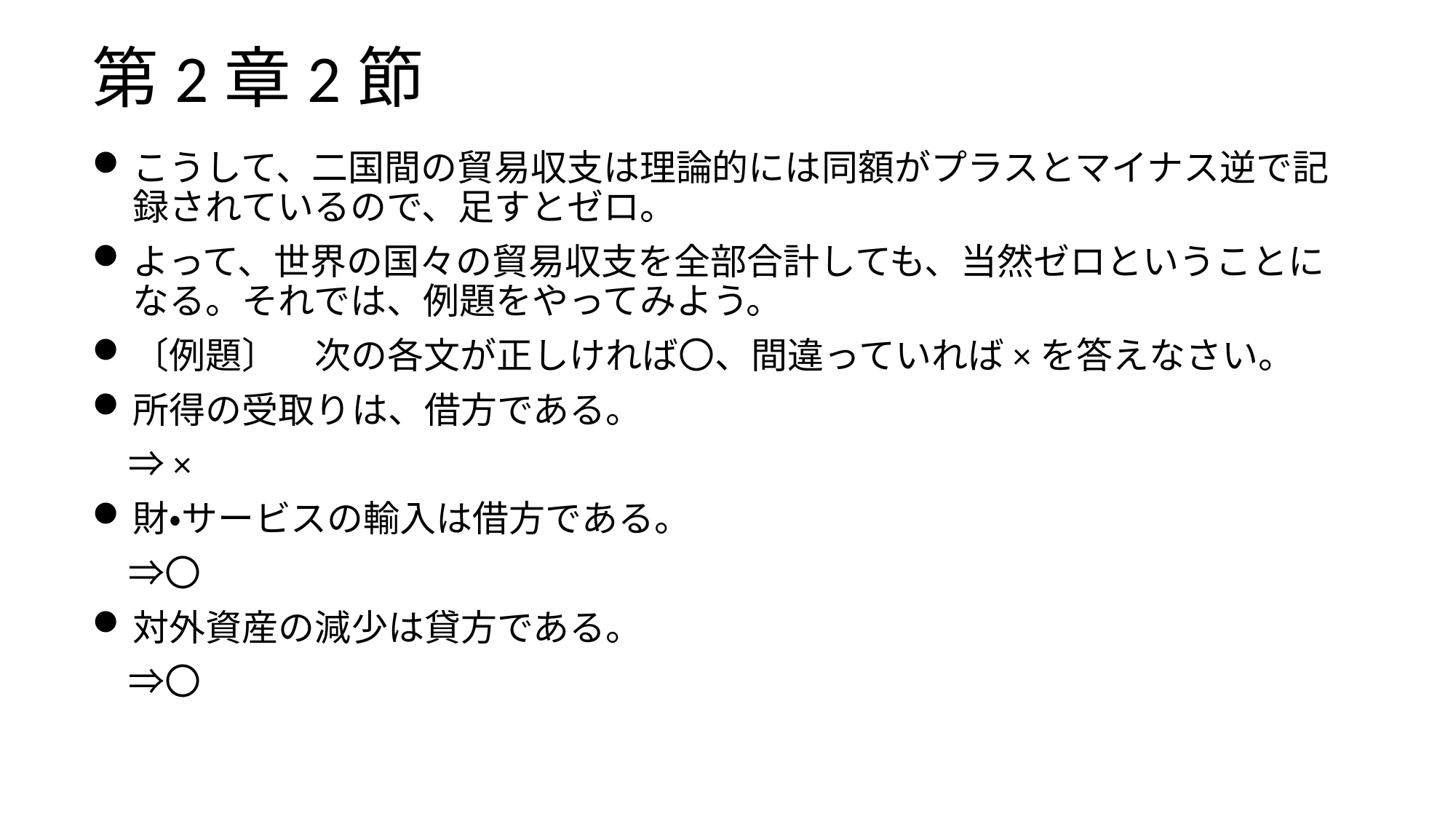

# 第2章2節
こうして、二国間の貿易収支は理論的には同額がプラスとマイナス逆で記録されているので、足すとゼロ。
よって、世界の国々の貿易収支を全部合計しても、当然ゼロということになる。それでは、例題をやってみよう。
〔例題〕　次の各文が正しければ〇、間違っていれば×を答えなさい。
所得の受取りは、借方である。
　⇒×
財・サービスの輸入は借方である。
　⇒〇
対外資産の減少は貸方である。
　⇒〇